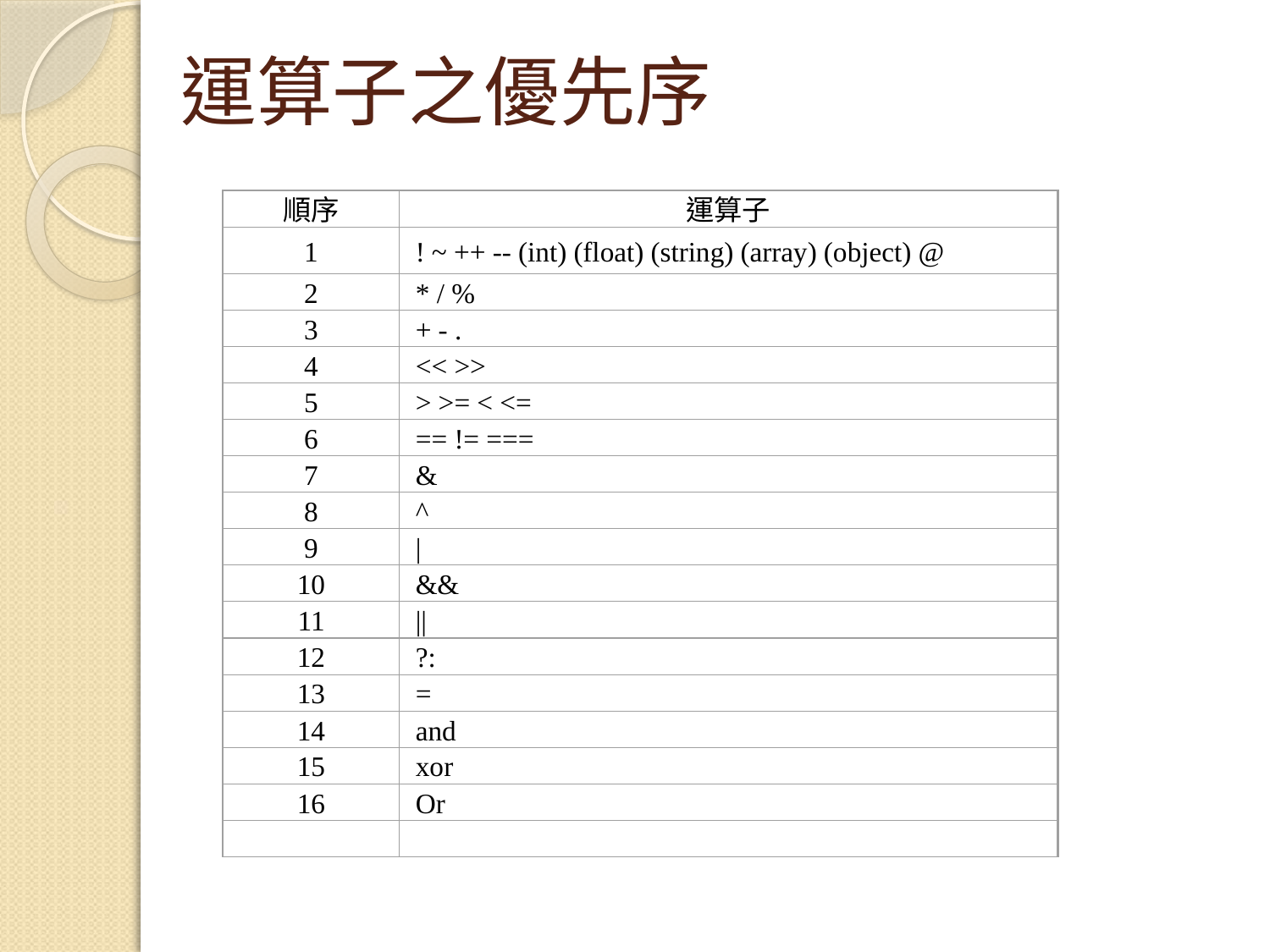

# 運算子之優先序

順序

運算子

1

! ~ ++ -- (int) (float) (string) (array) (object) @

2

* / %

3

+ - .

4

<< >>

5

> >= < <=

6

== != ===

7

&

8

^

9

|

10

&&

11

||

12

?:

13

=

14

and

15

xor

16

Or